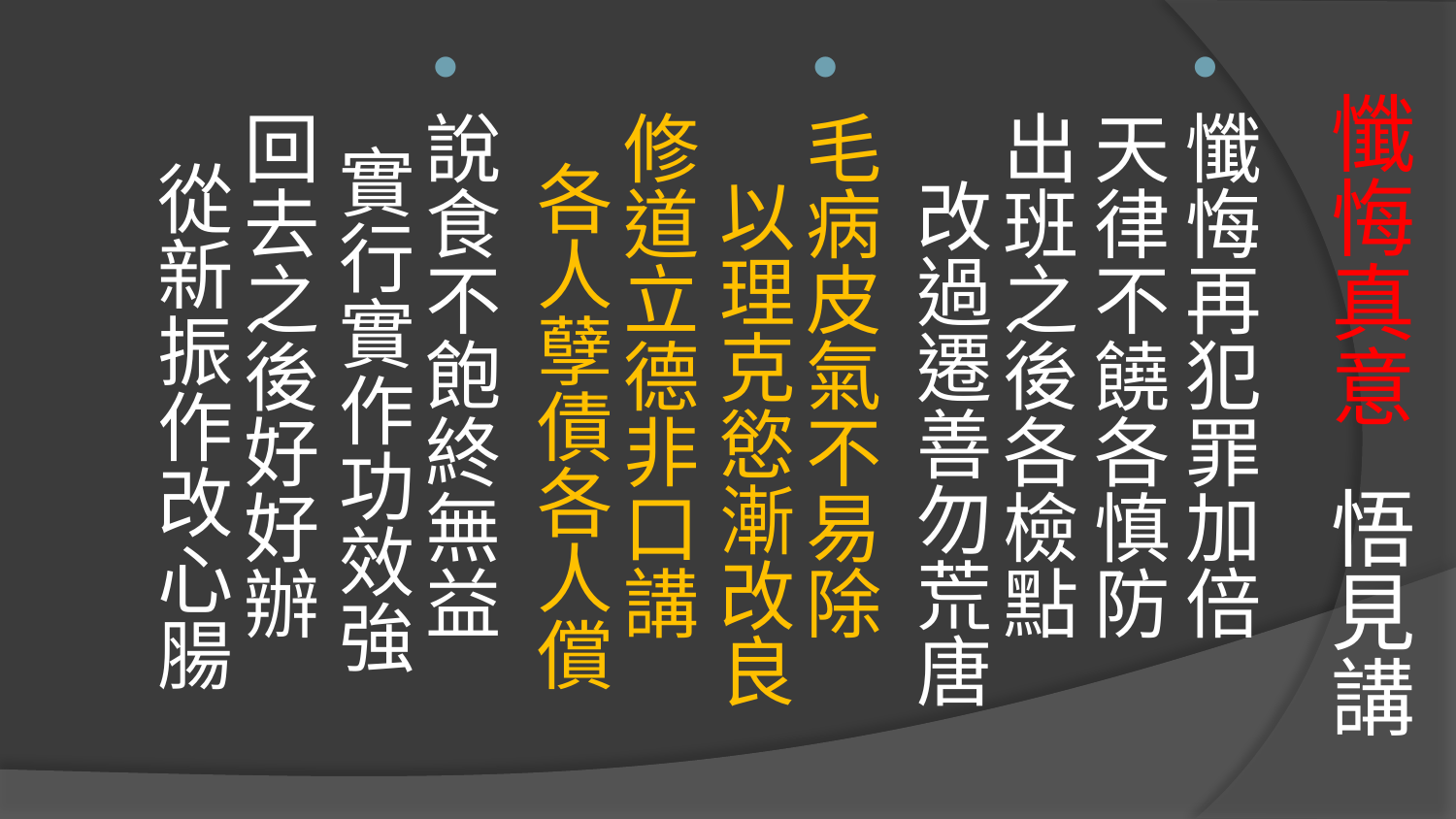

懺悔再犯罪加倍        天律不饒各慎防
出班之後各檢點            改過遷善勿荒唐
毛病皮氣不易除            以理克慾漸改良
修道立德非口講           各人孽債各人償
說食不飽終無益          實行實作功效強
回去之後好好辦           從新振作改心腸

# 懺悔真意   悟見講